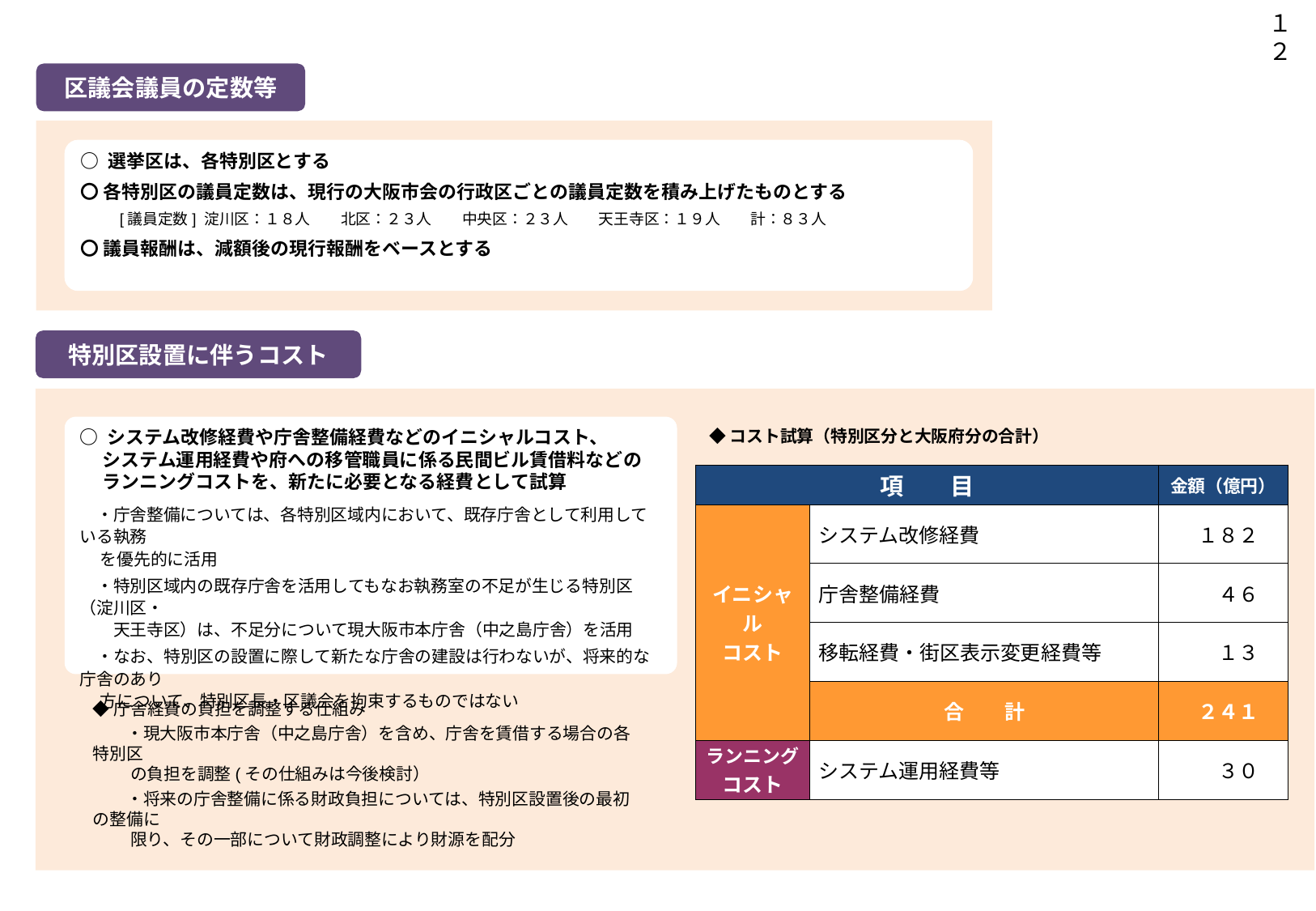

１２
区議会議員の定数等

○ 選挙区は、各特別区とする
〇 各特別区の議員定数は、現行の大阪市会の行政区ごとの議員定数を積み上げたものとする
　　[議員定数] 淀川区：１８人　　北区：２３人　　中央区：２３人　　天王寺区：１９人　　計：８３人
〇 議員報酬は、減額後の現行報酬をベースとする
特別区設置に伴うコスト

○ システム改修経費や庁舎整備経費などのイニシャルコスト、
　 システム運用経費や府への移管職員に係る民間ビル賃借料などの
  ランニングコストを、新たに必要となる経費として試算

　・庁舎整備については、各特別区域内において、既存庁舎として利用している執務
　 を優先的に活用
　・特別区域内の既存庁舎を活用してもなお執務室の不足が生じる特別区（淀川区・
　　天王寺区）は、不足分について現大阪市本庁舎（中之島庁舎）を活用
　・なお、特別区の設置に際して新たな庁舎の建設は行わないが、将来的な庁舎のあり
　 方について、特別区長・区議会を拘束するものではない
◆コスト試算（特別区分と大阪府分の合計）
| 項　　目 |  | 金額（億円） |
| --- | --- | --- |
| イニシャル コスト | システム改修経費 | １８２ |
|  | 庁舎整備経費 | ４６ |
|  | 移転経費・街区表示変更経費等 | １３ |
|  | 合　　計 | ２４１ |
| ランニング コスト | システム運用経費等 | ３０ |
◆庁舎経費の負担を調整する仕組み
　　・現大阪市本庁舎（中之島庁舎）を含め、庁舎を賃借する場合の各特別区
　　 の負担を調整(その仕組みは今後検討）
　　・将来の庁舎整備に係る財政負担については、特別区設置後の最初の整備に
　　 限り、その一部について財政調整により財源を配分